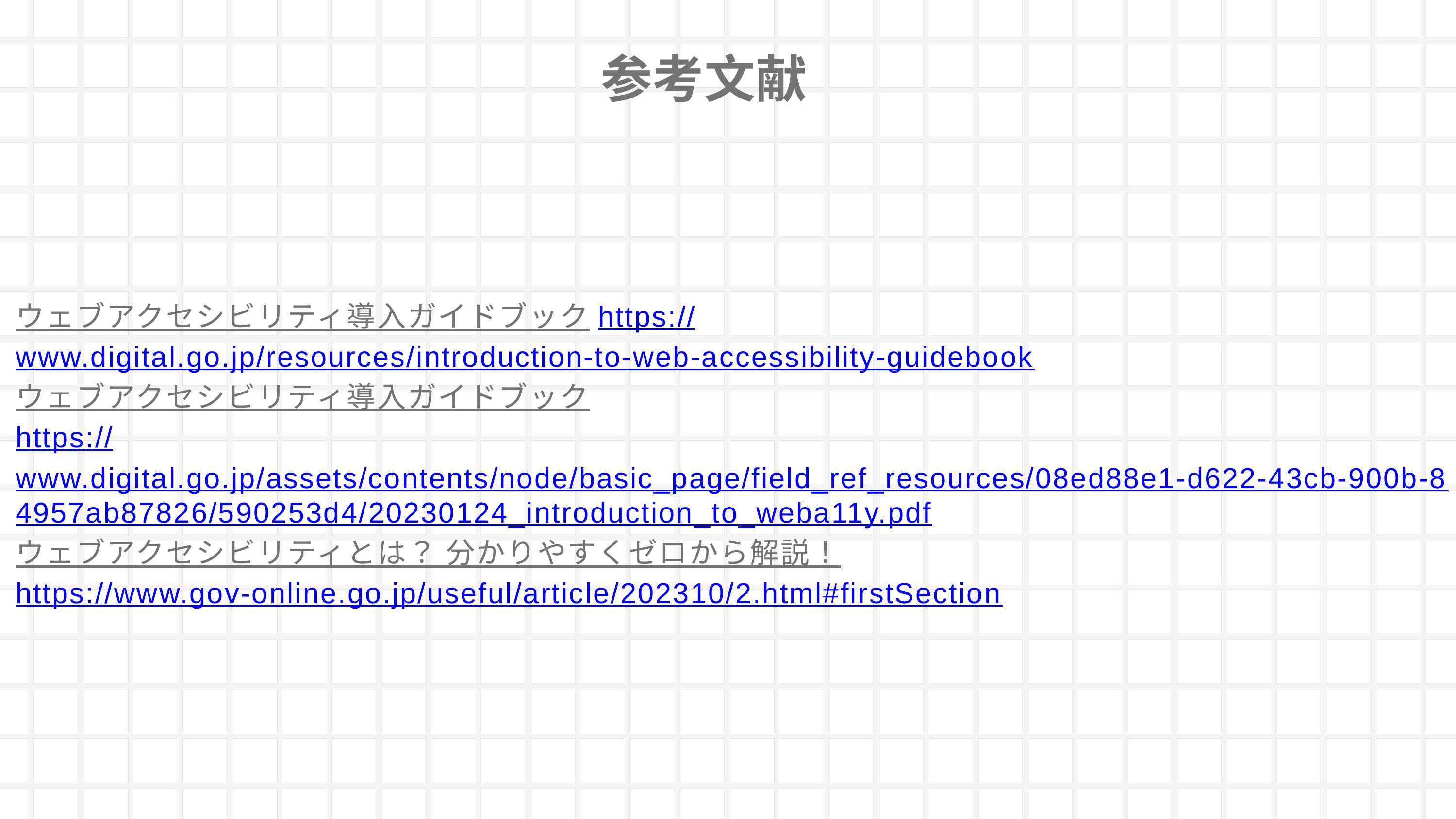

参考文献
ウェブアクセシビリティ導入ガイドブックhttps://www.digital.go.jp/resources/introduction-to-web-accessibility-guidebook
ウェブアクセシビリティ導入ガイドブック
https://www.digital.go.jp/assets/contents/node/basic_page/field_ref_resources/08ed88e1-d622-43cb-900b-84957ab87826/590253d4/20230124_introduction_to_weba11y.pdf
ウェブアクセシビリティとは？ 分かりやすくゼロから解説！https://www.gov-online.go.jp/useful/article/202310/2.html#firstSection